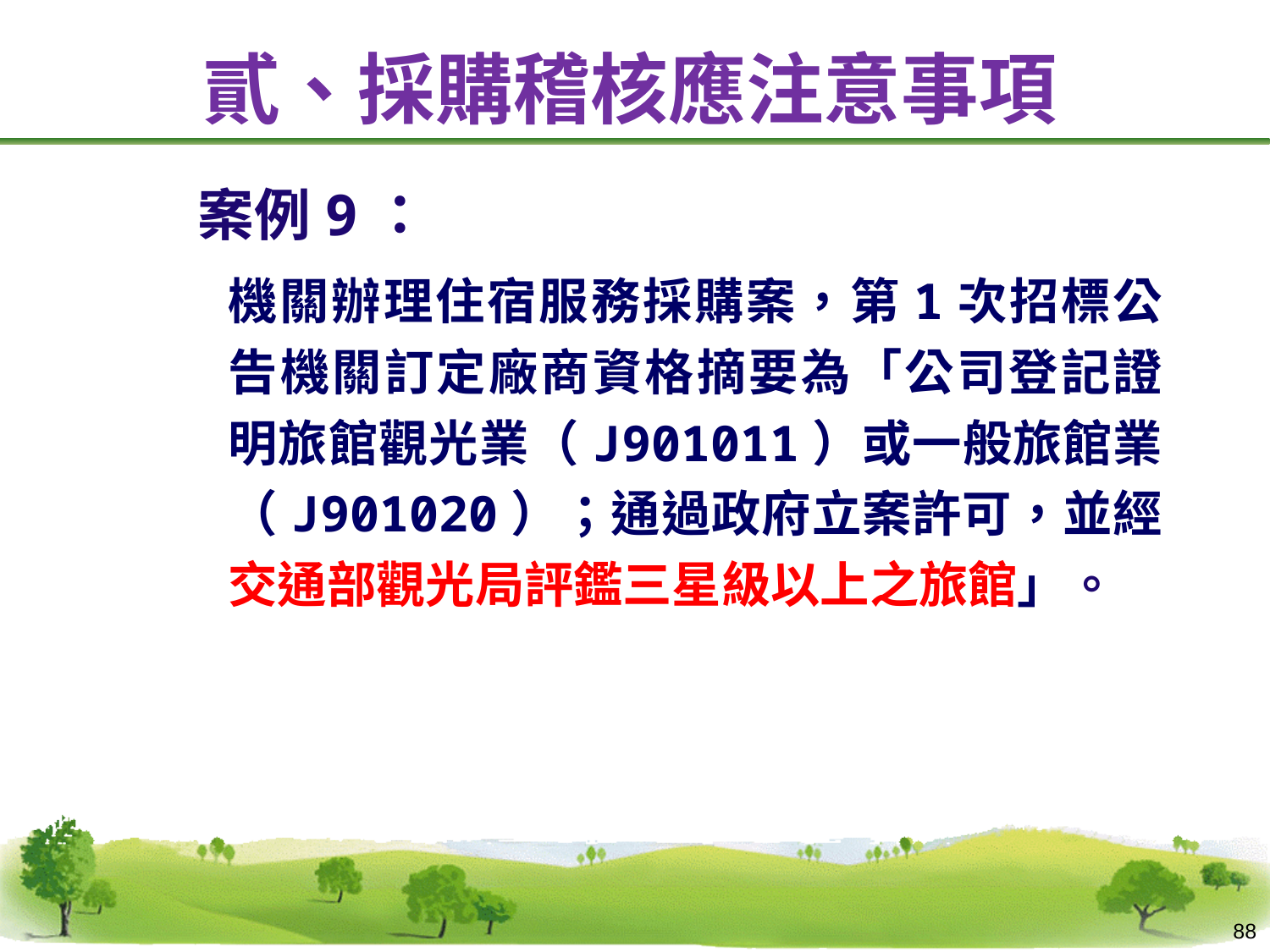

# 貳、採購稽核應注意事項
　案例9：
機關辦理住宿服務採購案，第1次招標公告機關訂定廠商資格摘要為「公司登記證明旅館觀光業（J901011）或一般旅館業（J901020）；通過政府立案許可，並經交通部觀光局評鑑三星級以上之旅館」。
88